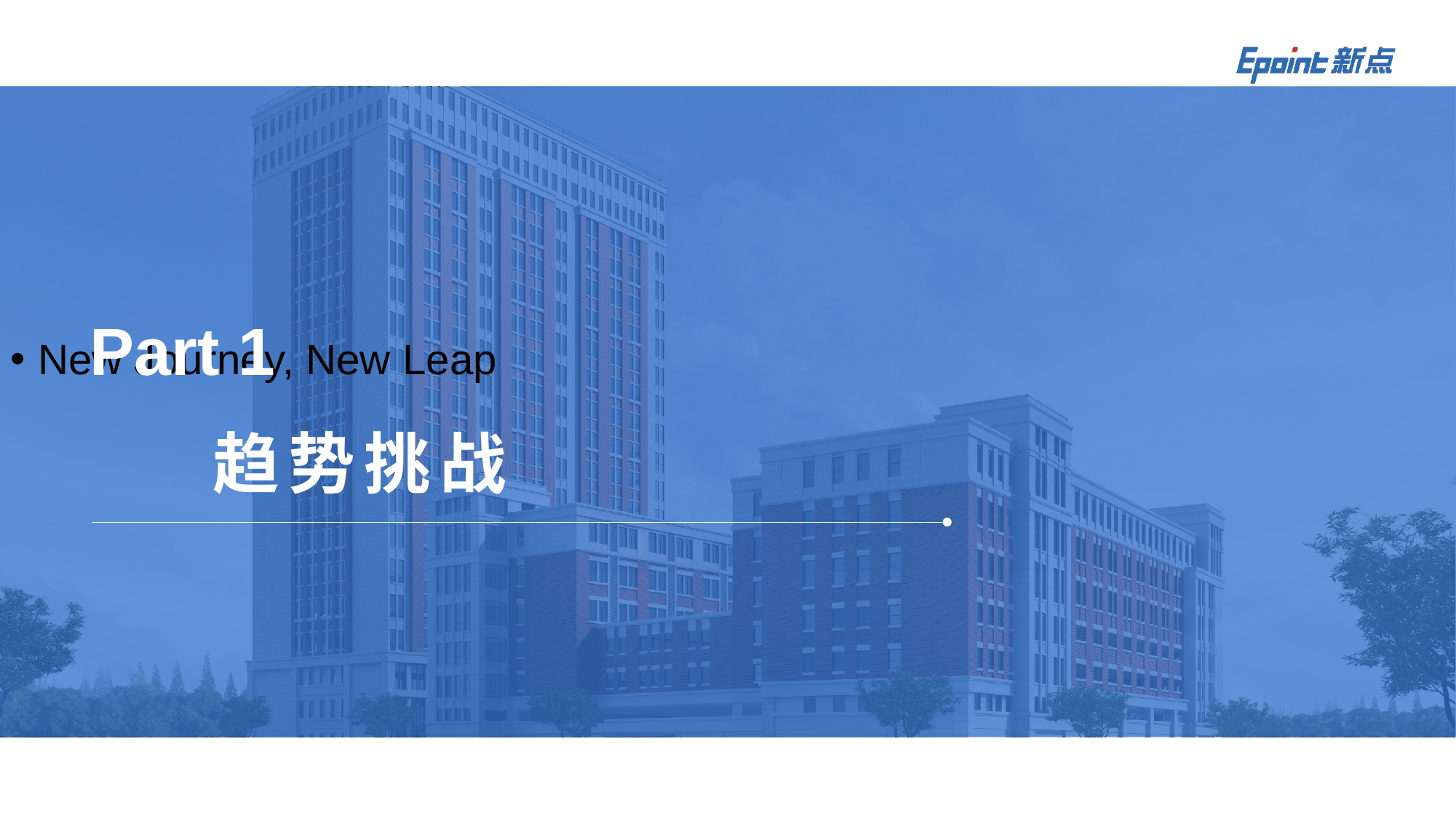

Part 1
New Journey, New Leap
趋势挑战